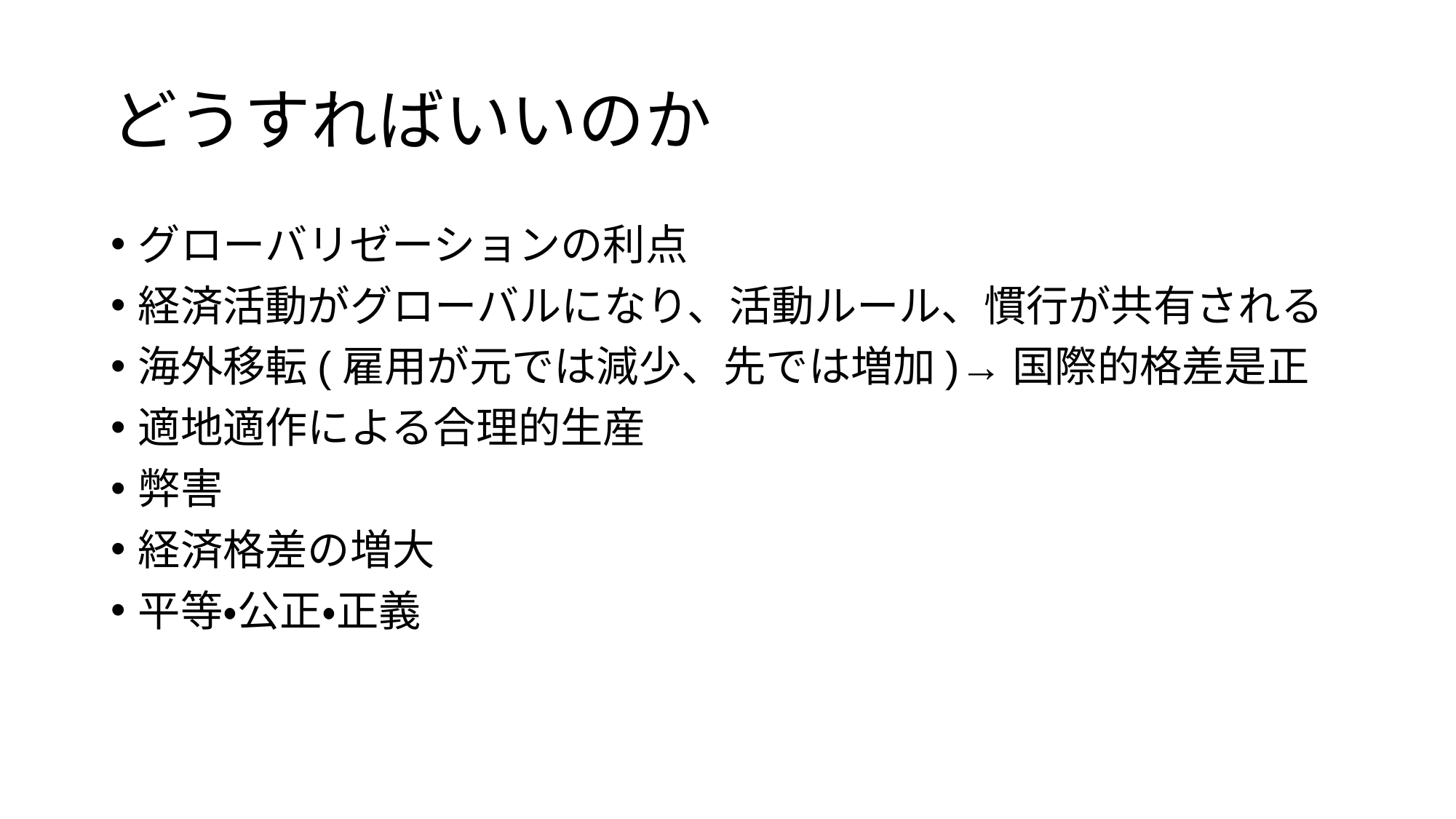

# どうすればいいのか
グローバリゼーションの利点
経済活動がグローバルになり、活動ルール、慣行が共有される
海外移転(雇用が元では減少、先では増加)→国際的格差是正
適地適作による合理的生産
弊害
経済格差の増大
平等・公正・正義